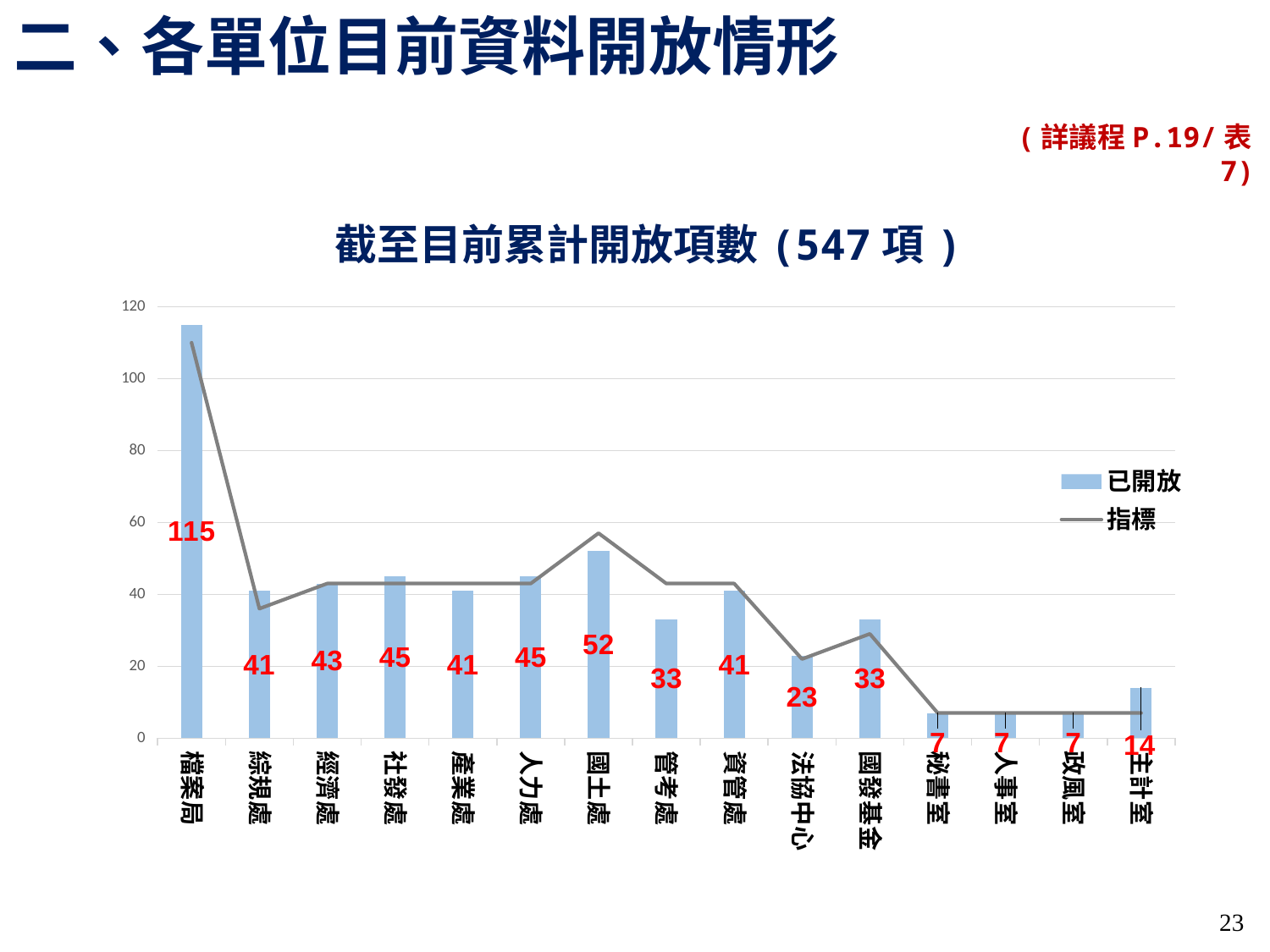

# 二、各單位目前資料開放情形
(詳議程P.19/表7)

### Chart: 截至目前累計開放項數(547項)

| Category | 已開放 | 指標 |
|---|---|---|
| 檔案局 | 115.0 | 110.0 |
| 綜規處 | 41.0 | 36.0 |
| 經濟處 | 43.0 | 43.0 |
| 社發處 | 45.0 | 43.0 |
| 產業處 | 41.0 | 43.0 |
| 人力處 | 45.0 | 43.0 |
| 國土處 | 52.0 | 57.0 |
| 管考處 | 33.0 | 43.0 |
| 資管處 | 41.0 | 43.0 |
| 法協中心 | 23.0 | 22.0 |
| 國發基金 | 33.0 | 29.0 |
| 秘書室 | 7.0 | 7.0 |
| 人事室 | 7.0 | 7.0 |
| 政風室 | 7.0 | 7.0 |
| 主計室 | 14.0 | 7.0 |
23